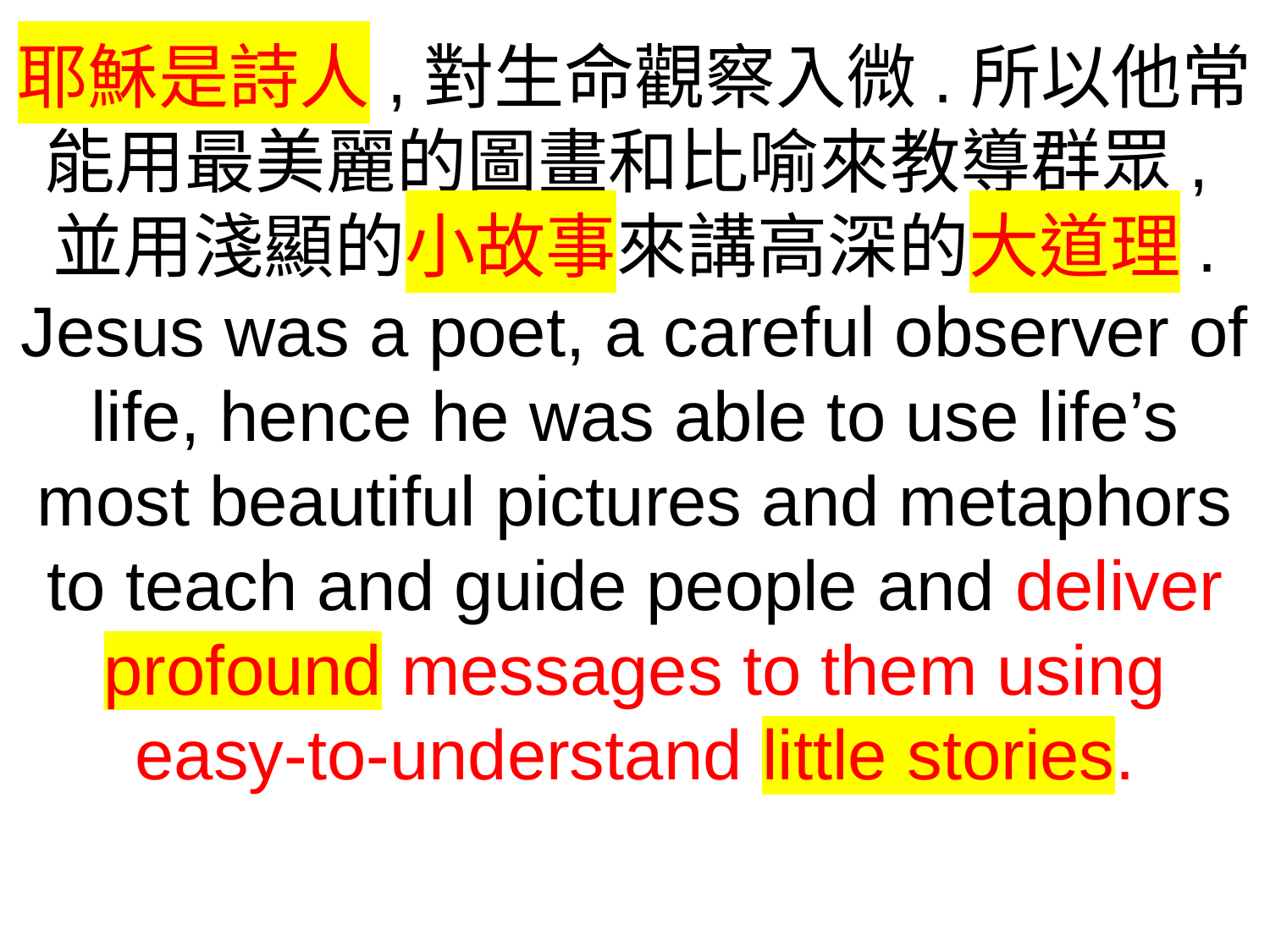

耶穌是詩人,對生命觀察入微.所以他常能用最美麗的圖畫和比喻來教導群眾,並用淺顯的小故事來講高深的大道理.
Jesus was a poet, a careful observer of life, hence he was able to use life’s most beautiful pictures and metaphors to teach and guide people and deliver profound messages to them using easy-to-understand little stories.